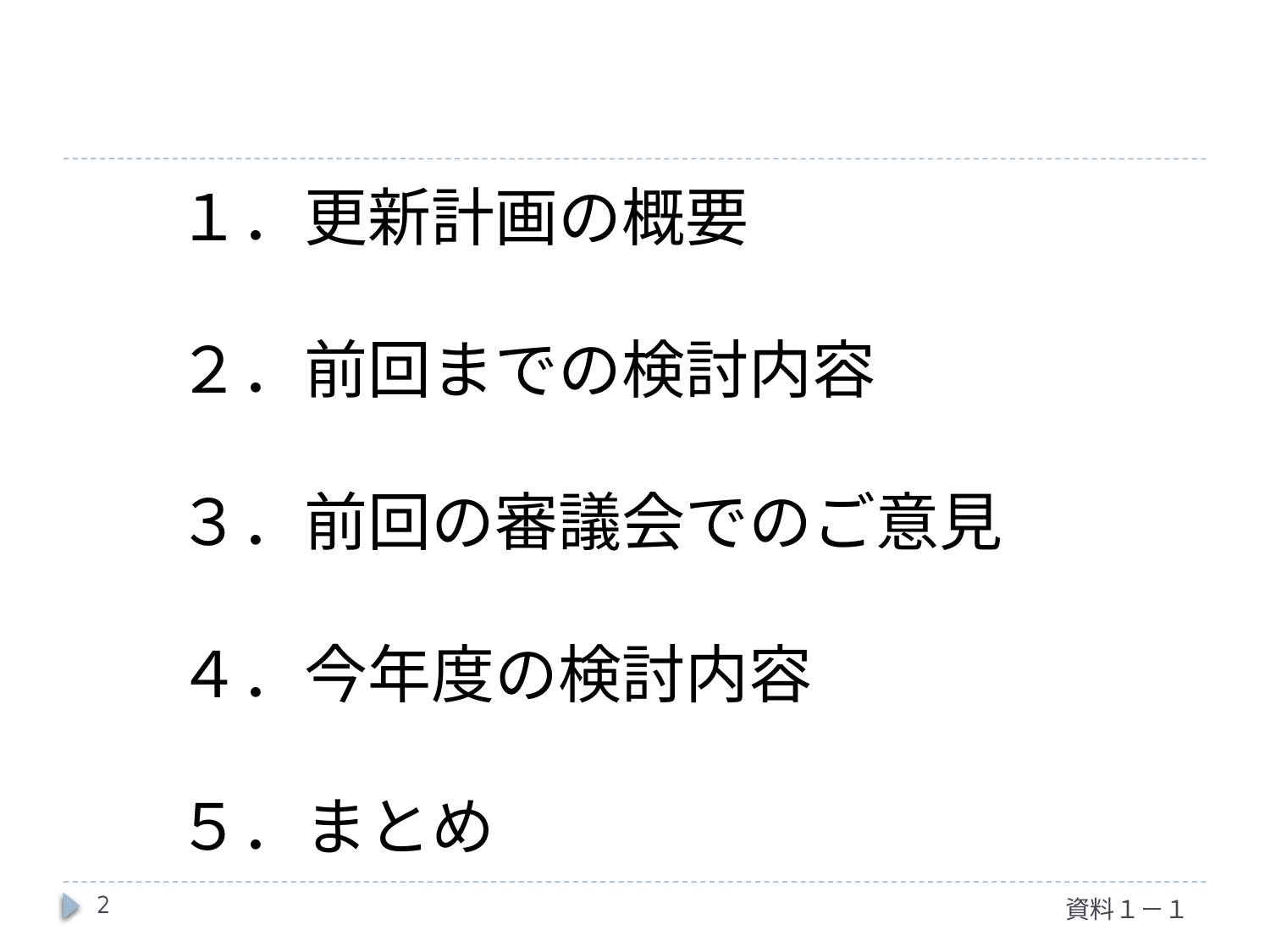

１．更新計画の概要

２．前回までの検討内容

３．前回の審議会でのご意見

４．今年度の検討内容

５．まとめ
2
資料１－１